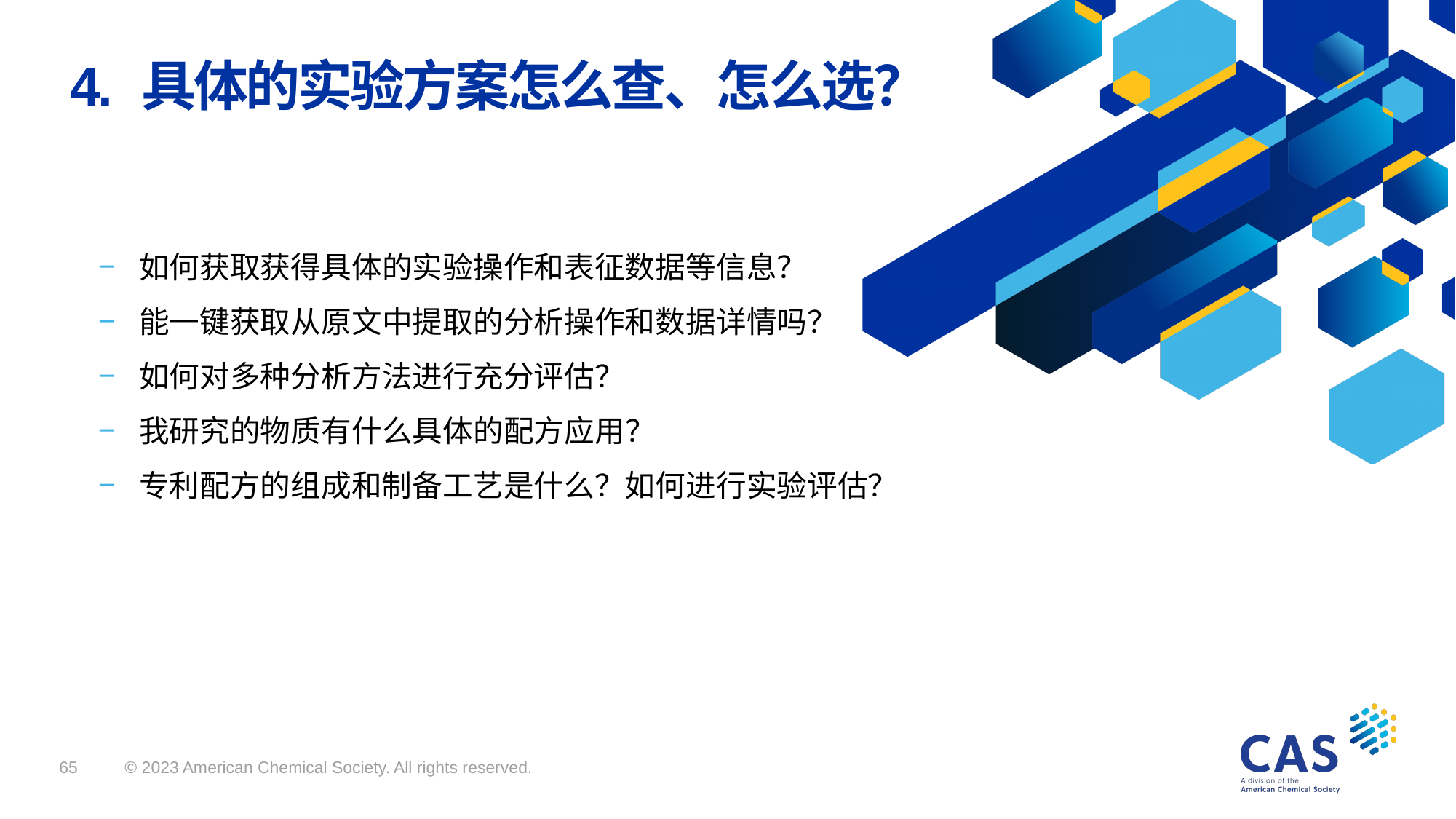

4. 具体的实验方案怎么查、怎么选？
如何获取获得具体的实验操作和表征数据等信息？
能一键获取从原文中提取的分析操作和数据详情吗？
如何对多种分析方法进行充分评估？
我研究的物质有什么具体的配方应用？
专利配方的组成和制备工艺是什么？如何进行实验评估？

© 2023 American Chemical Society. All rights reserved.
65